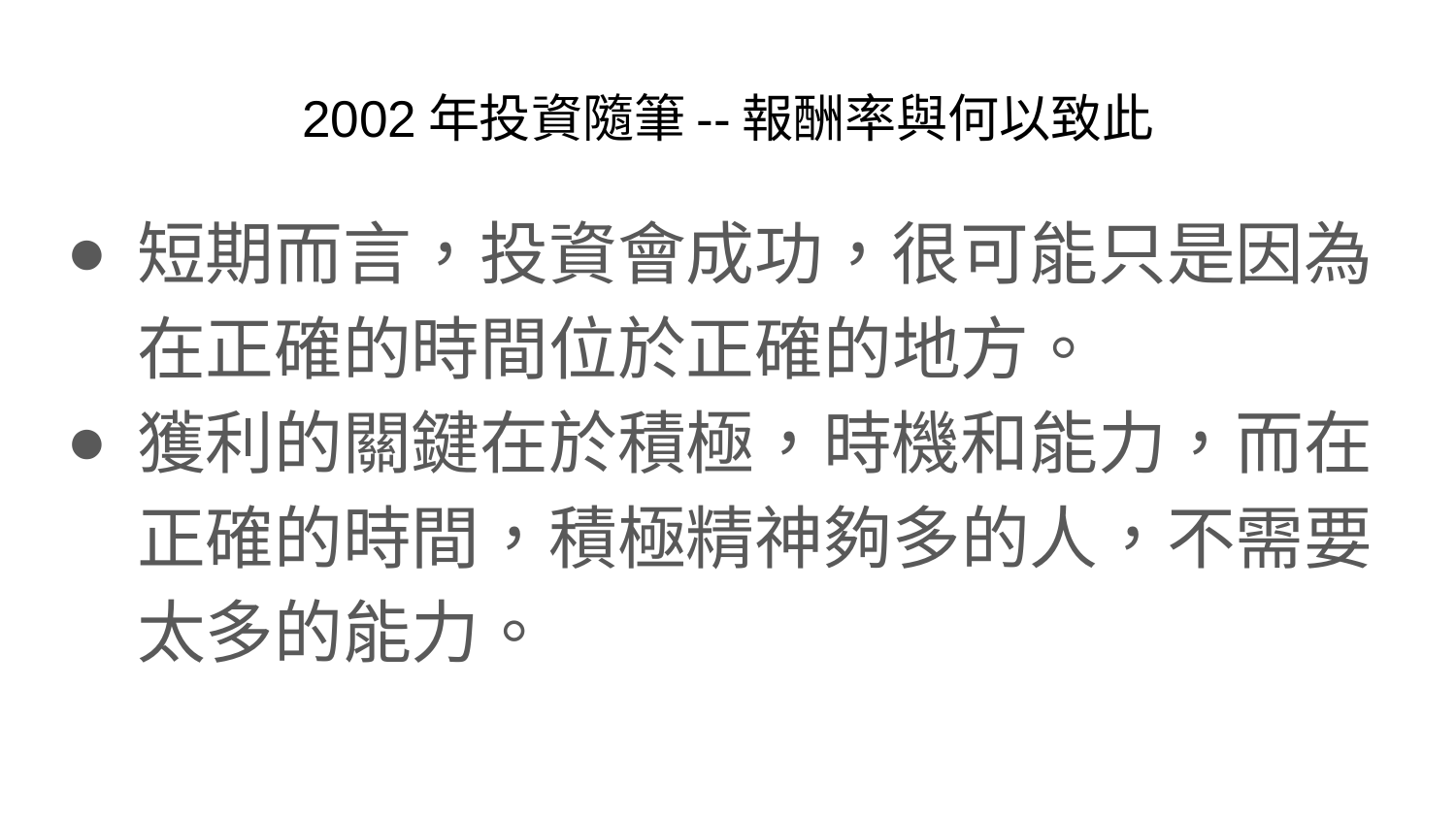

# 2002年投資隨筆--報酬率與何以致此

短期而言，投資會成功，很可能只是因為在正確的時間位於正確的地方。
獲利的關鍵在於積極，時機和能力，而在正確的時間，積極精神夠多的人，不需要太多的能力。